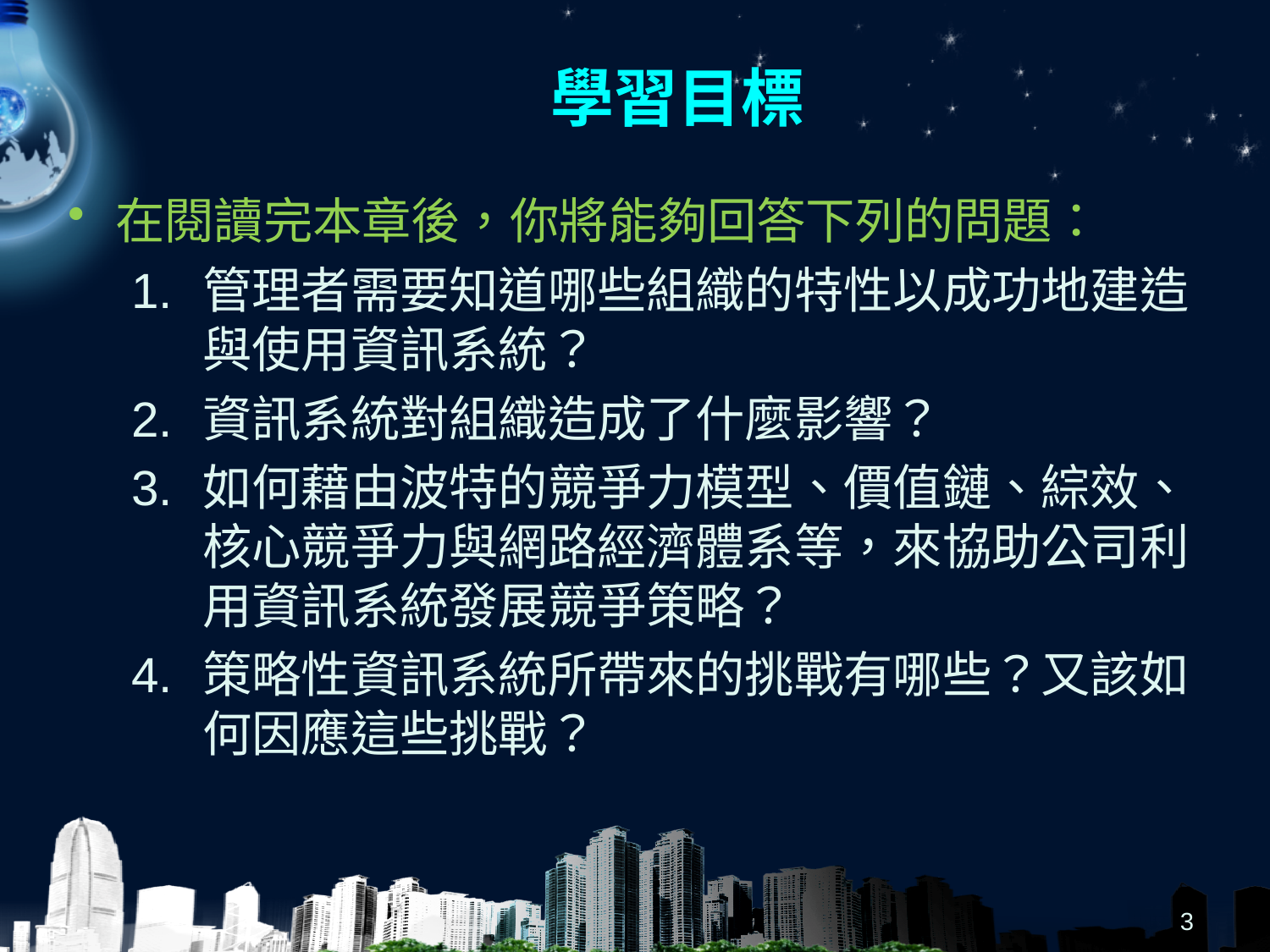

# 學習目標
在閱讀完本章後，你將能夠回答下列的問題：
管理者需要知道哪些組織的特性以成功地建造與使用資訊系統？
資訊系統對組織造成了什麼影響？
如何藉由波特的競爭力模型、價值鏈、綜效、核心競爭力與網路經濟體系等，來協助公司利用資訊系統發展競爭策略？
策略性資訊系統所帶來的挑戰有哪些？又該如何因應這些挑戰？
3